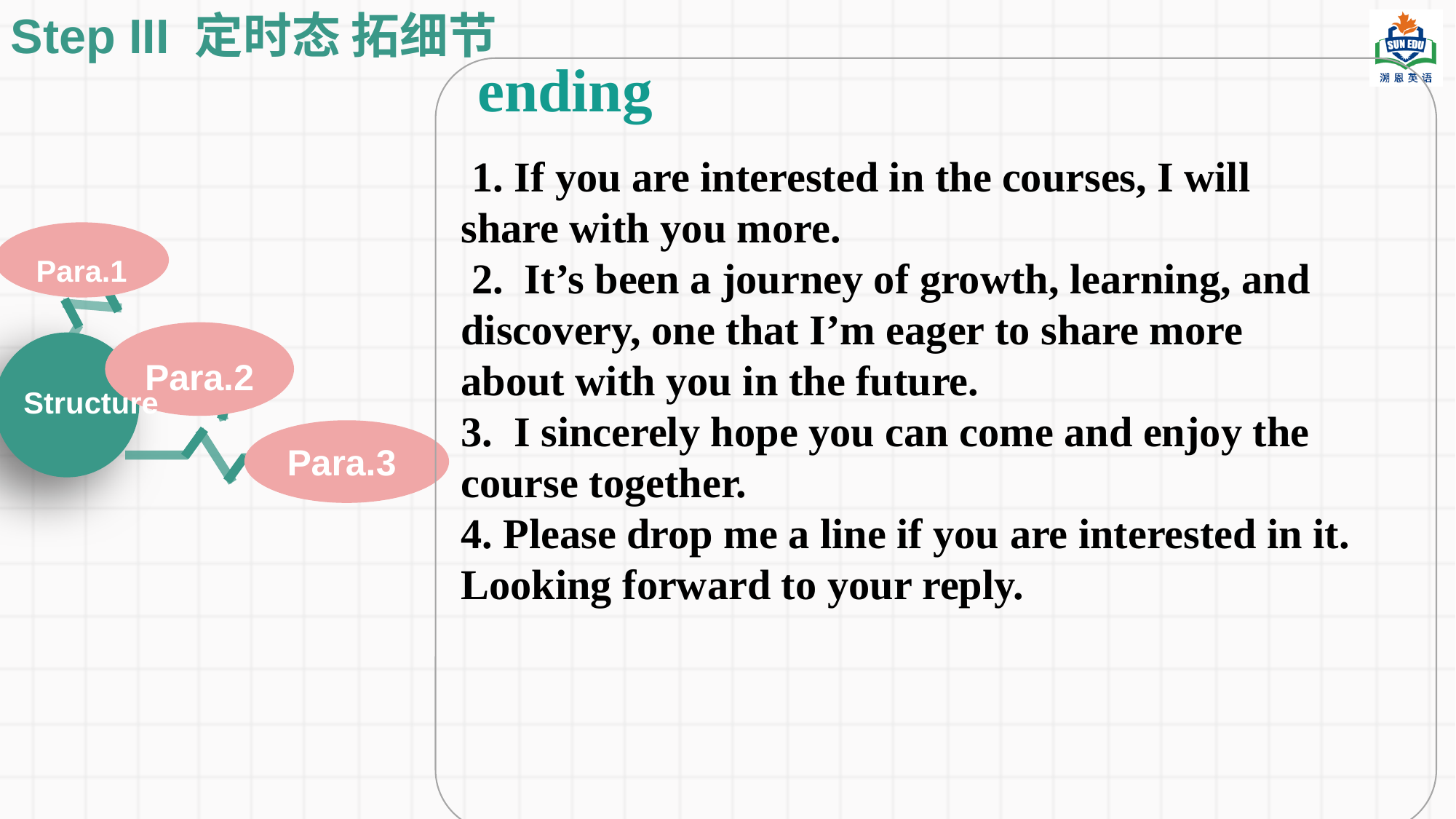

Step III 定时态 拓细节
 ending

 1. If you are interested in the courses, I will share with you more.
 2.  It’s been a journey of growth, learning, and discovery, one that I’m eager to share more about with you in the future.
3.  I sincerely hope you can come and enjoy the course together.
4. Please drop me a line if you are interested in it. Looking forward to your reply.
Para.1
Para.2

Structure
Para.3